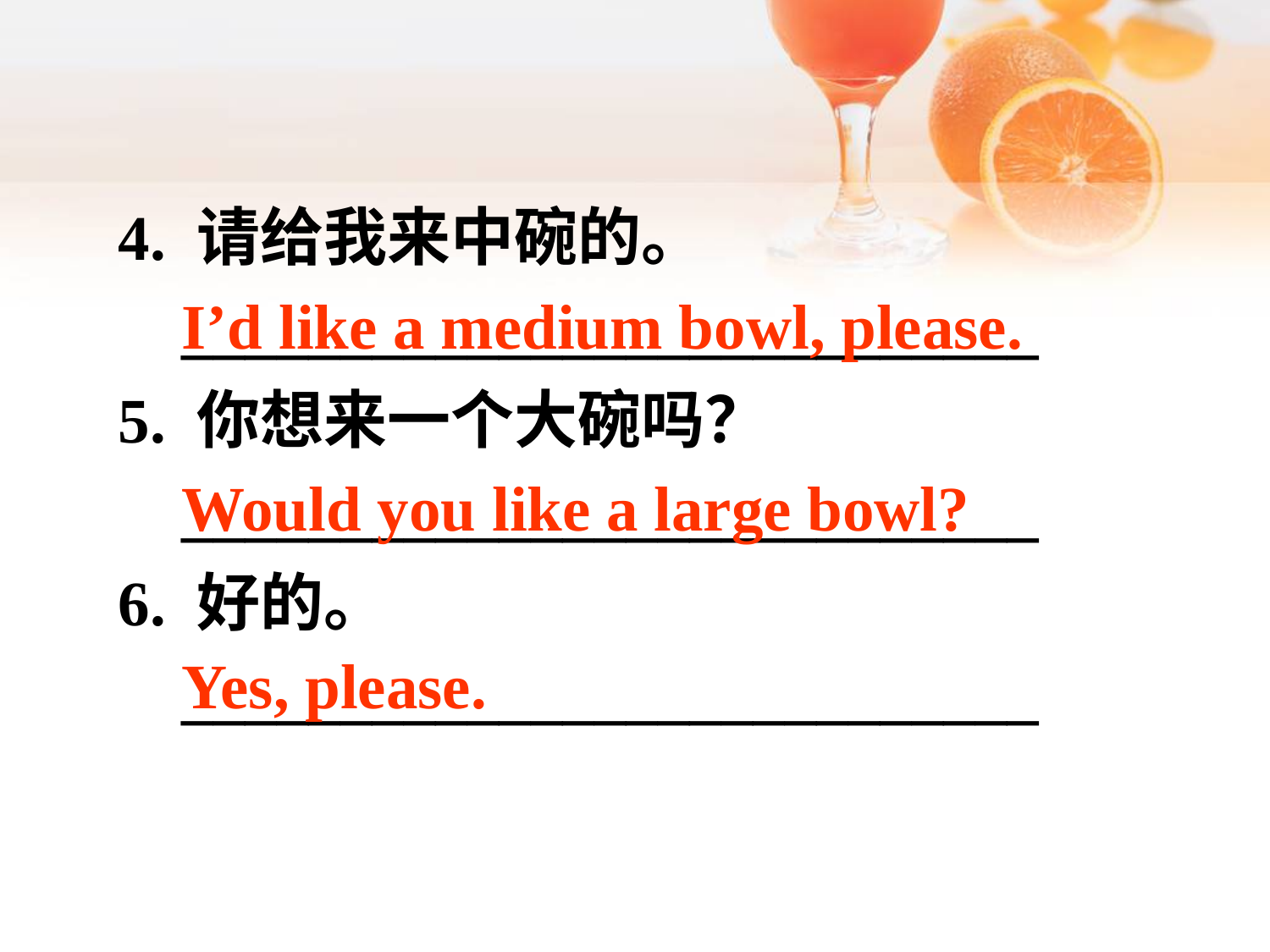

4. 请给我来中碗的。
    ___________________________
5. 你想来一个大碗吗？
    ___________________________
6. 好的。
    ___________________________
I’d like a medium bowl, please.
Would you like a large bowl?
Yes, please.